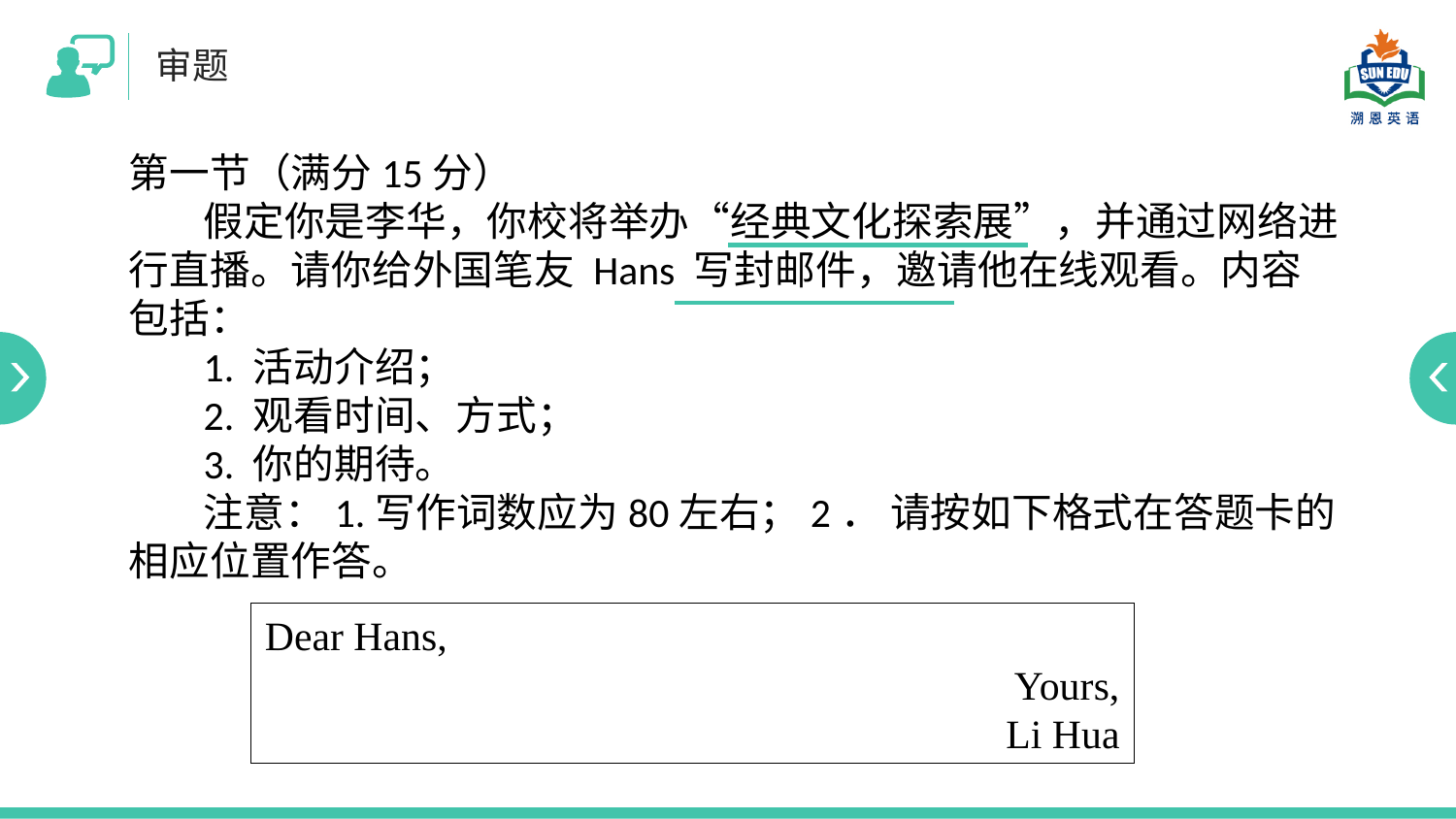

审题
第一节（满分15分）
假定你是李华，你校将举办“经典文化探索展”，并通过网络进行直播。请你给外国笔友 Hans 写封邮件，邀请他在线观看。内容包括：
1. 活动介绍；
2. 观看时间、方式；
3. 你的期待。
注意：1.写作词数应为80左右；2． 请按如下格式在答题卡的相应位置作答。

Dear Hans,
Yours,
Li Hua